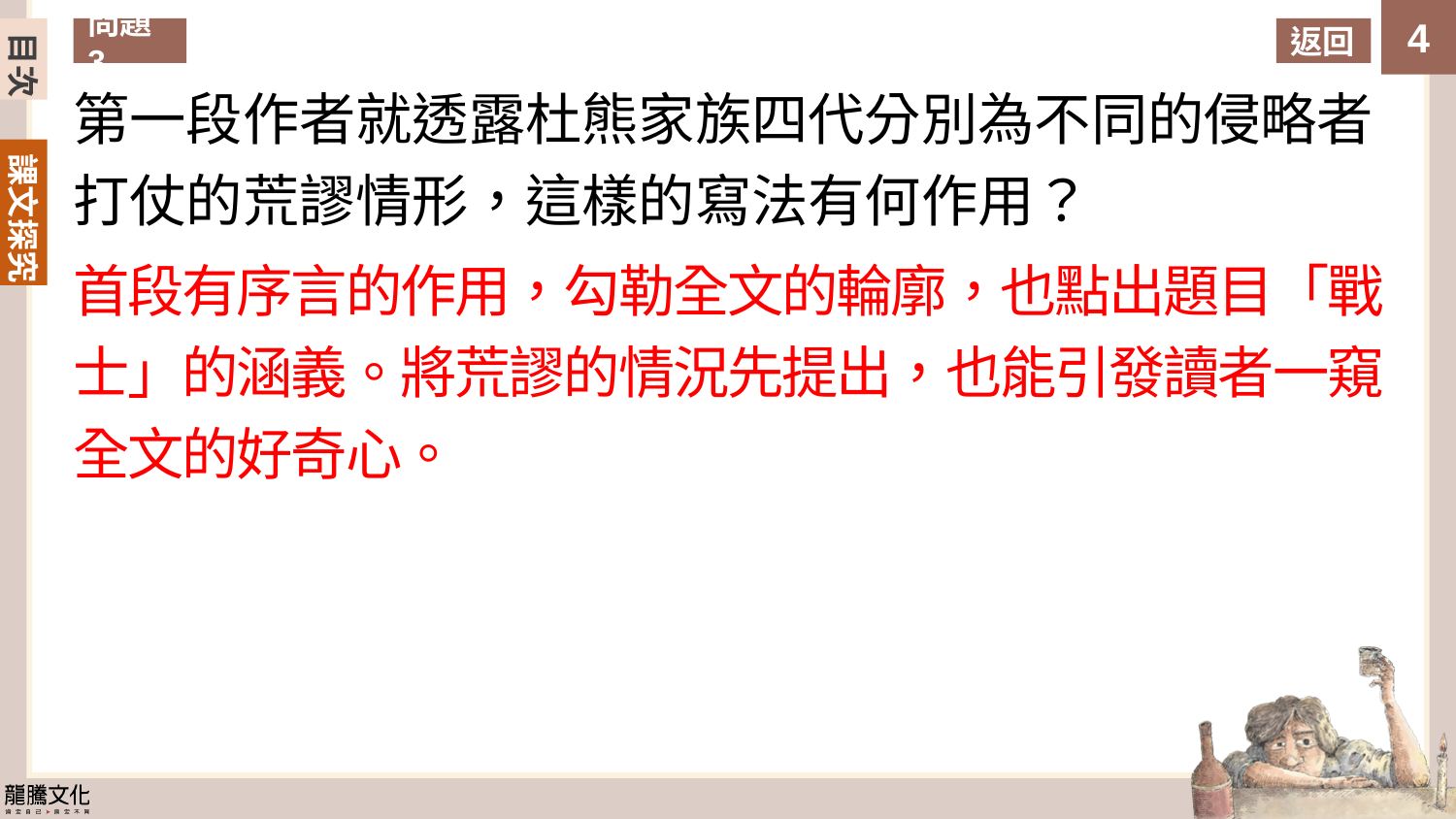

目次
問題3
返回
第一段作者就透露杜熊家族四代分別為不同的侵略者打仗的荒謬情形，這樣的寫法有何作用？
首段有序言的作用，勾勒全文的輪廓，也點出題目「戰士」的涵義。將荒謬的情況先提出，也能引發讀者一窺全文的好奇心。